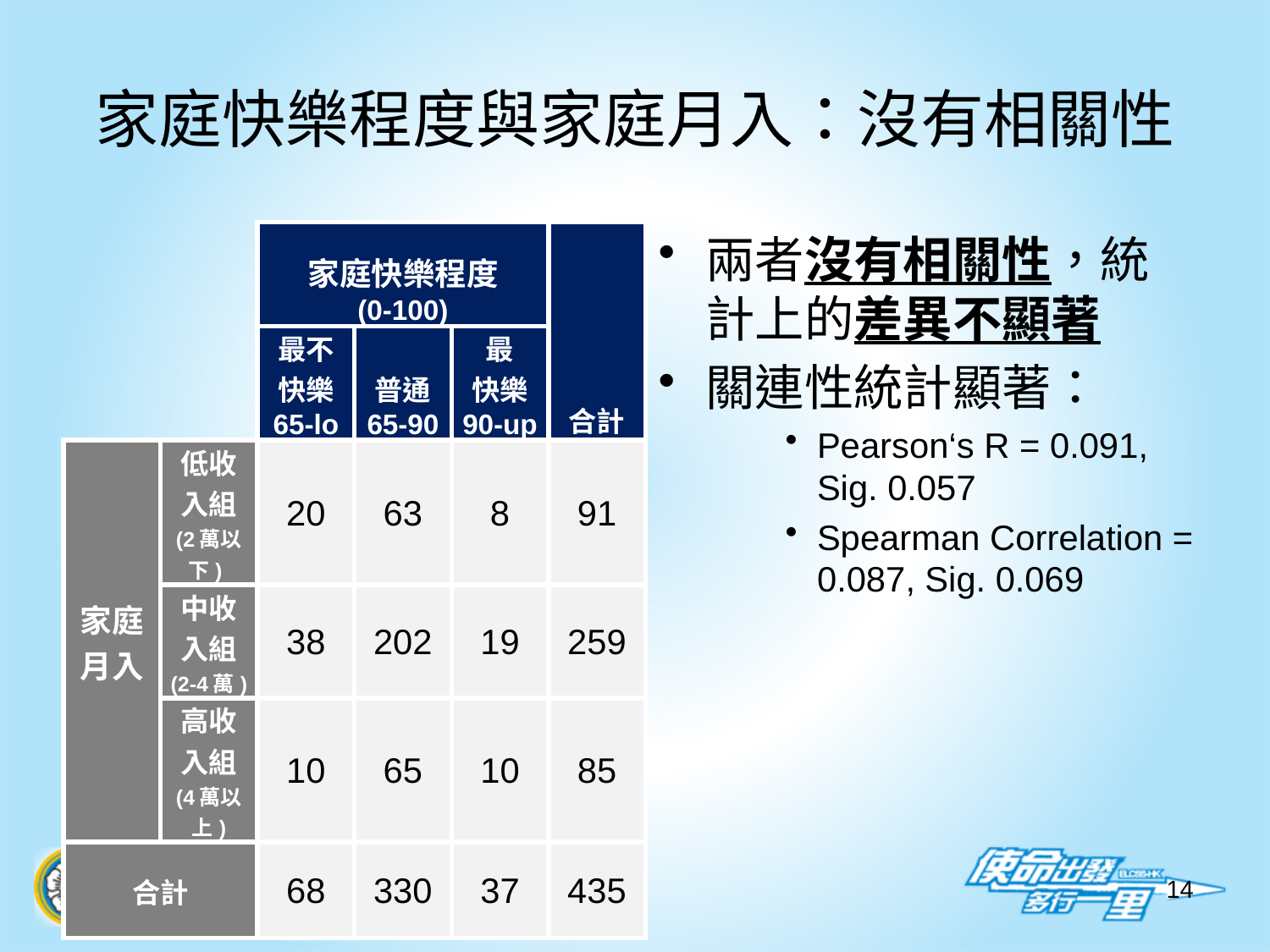

# 家庭快樂程度與家庭月入：沒有相關性
兩者沒有相關性，統計上的差異不顯著
關連性統計顯著：
Pearson‘s R = 0.091, Sig. 0.057
Spearman Correlation = 0.087, Sig. 0.069
|  |  | 家庭快樂程度 (0-100) |  |  | 合計 |
| --- | --- | --- | --- | --- | --- |
|  |  | 最不 快樂 65-lo | 普通 65-90 | 最 快樂 90-up |  |
| 家庭 月入 | 低收 入組 (2萬以下) | 20 | 63 | 8 | 91 |
|  | 中收 入組 (2-4萬) | 38 | 202 | 19 | 259 |
|  | 高收 入組 (4萬以上) | 10 | 65 | 10 | 85 |
| 合計 |  | 68 | 330 | 37 | 435 |
14